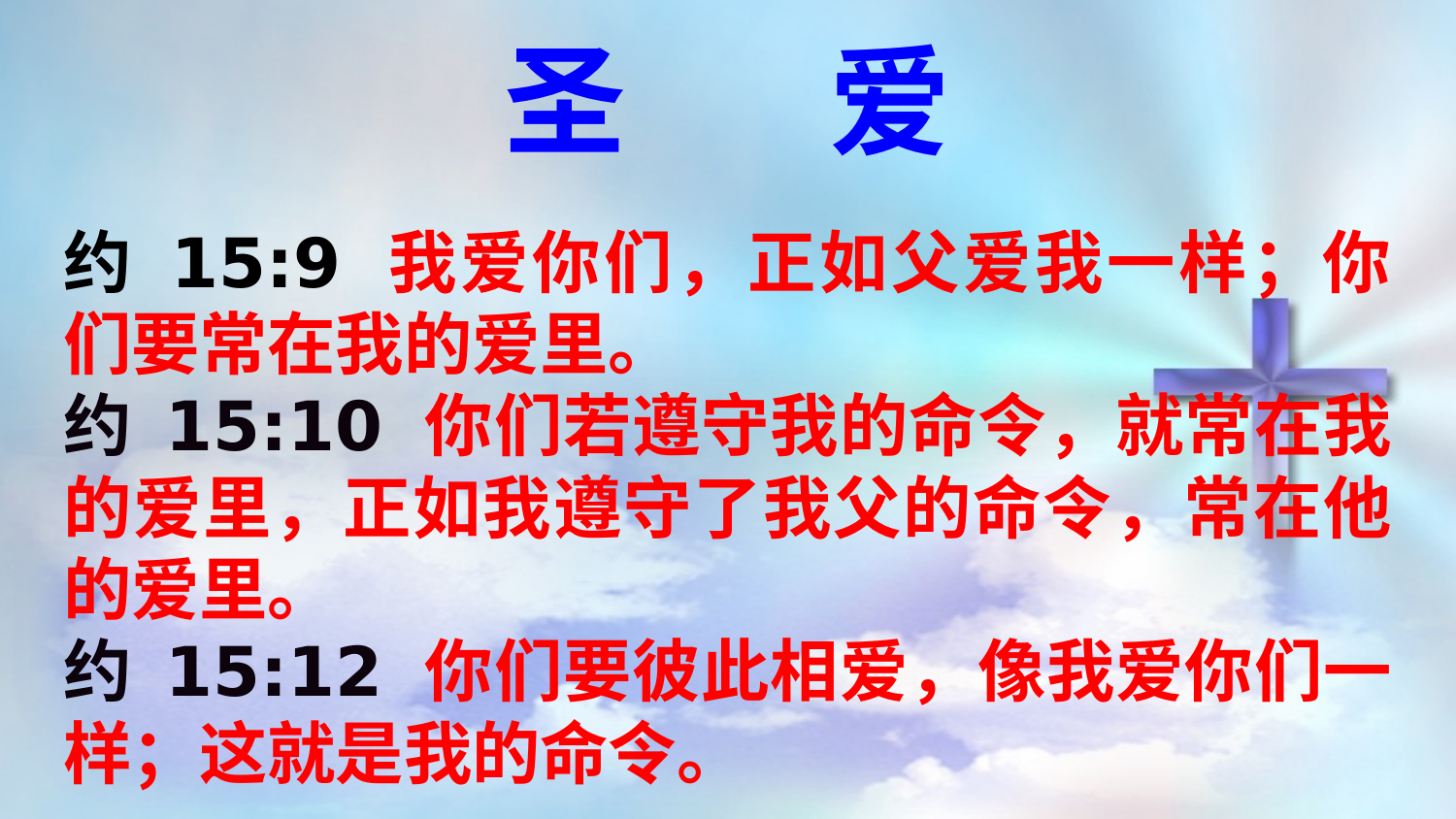

圣   爱
约 15:9 我爱你们，正如父爱我一样；你们要常在我的爱里。
约 15:10 你们若遵守我的命令，就常在我的爱里，正如我遵守了我父的命令，常在他的爱里。
约 15:12 你们要彼此相爱，像我爱你们一样；这就是我的命令。